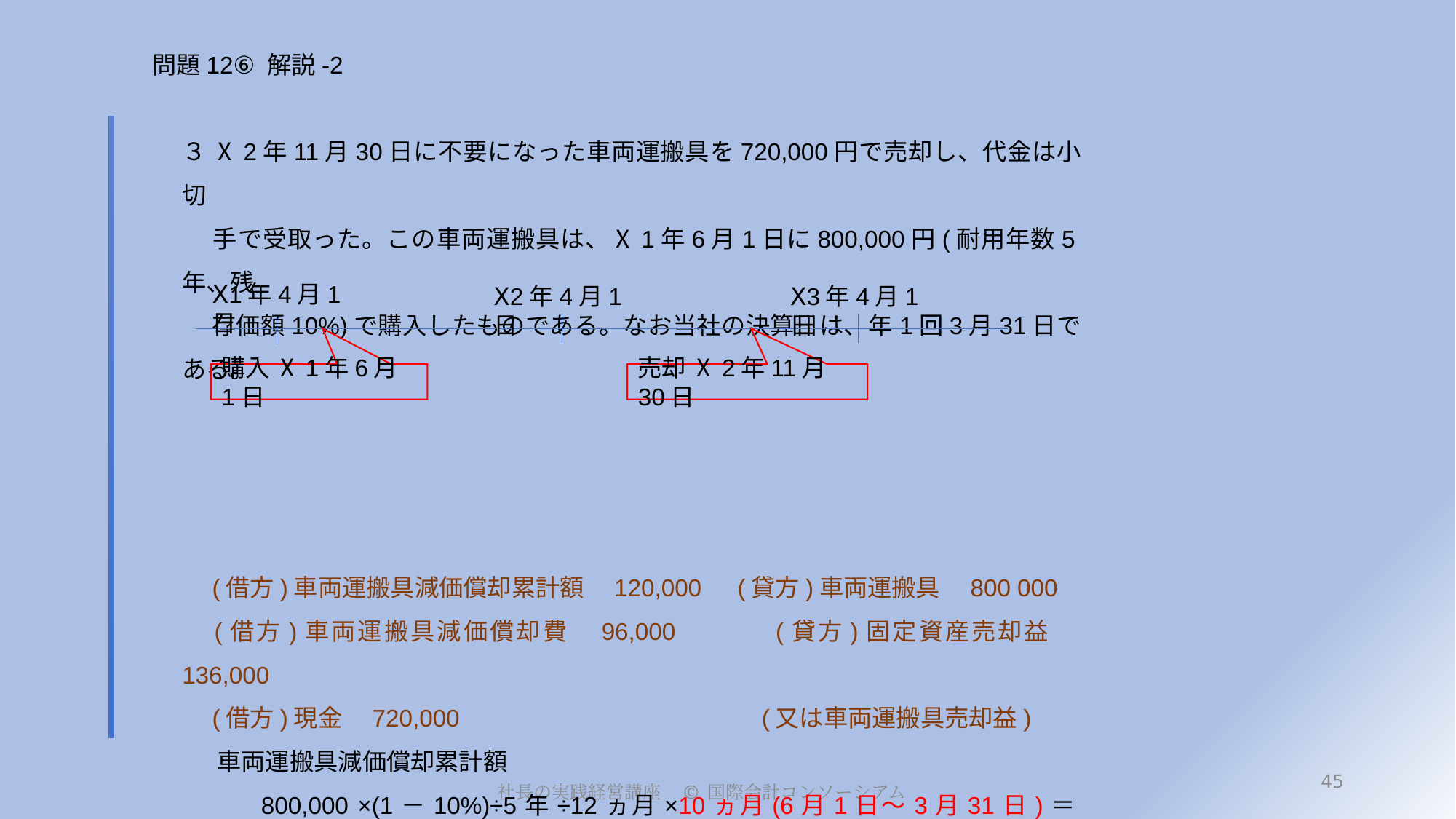

# 問題12⑥ 解説-2

３ Ⅹ2年11月30日に不要になった車両運搬具を720,000円で売却し、代金は小切
    手で受取った。この車両運搬具は、Ⅹ1年6月1日に800,000円(耐用年数5年、残
    存価額10%)で購入したものである。なお当社の決算日は、年1回3月31日である。

　(借方)車両運搬具減価償却累計額　120,000　(貸方)車両運搬具　800 000
　(借方)車両運搬具減価償却費　96,000  　 　 (貸方)固定資産売却益　136,000
　(借方)現金　720,000　　　　　　　　　　　　(又は車両運搬具売却益)
　  車両運搬具減価償却累計額
    　 800,000 ×(1－10%)÷5年÷12ヵ月×10ヵ月(6月1日～3月31日)＝120,000
　  車両運搬具減価償却費
　　　800,000 ×(1－10%)÷5年÷12ヵ月×8ヵ月(4月1日～11月30日)＝96,000
Ⅹ1年4月1日
Ⅹ2年4月1日
Ⅹ3年4月1日
購入 Ⅹ1年6月1日
売却 Ⅹ2年11月30日
45
社長の実践経営講座　© 国際会計コンソーシアム